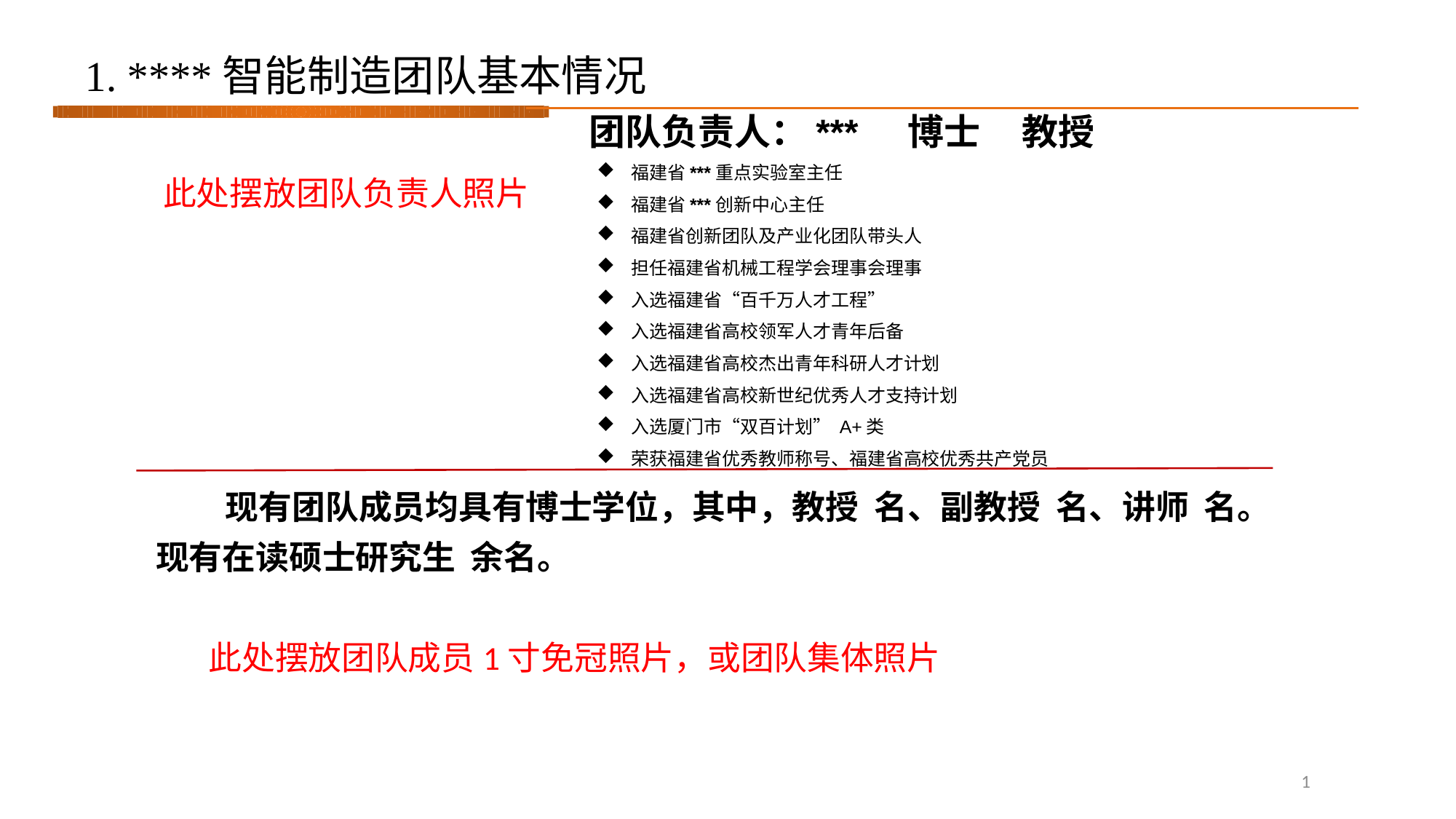

1. ****智能制造团队基本情况
团队负责人：***    博士     教授

福建省***重点实验室主任
福建省***创新中心主任
福建省创新团队及产业化团队带头人
担任福建省机械工程学会理事会理事
入选福建省“百千万人才工程”
入选福建省高校领军人才青年后备
入选福建省高校杰出青年科研人才计划
入选福建省高校新世纪优秀人才支持计划
入选厦门市“双百计划” A+类
荣获福建省优秀教师称号、福建省高校优秀共产党员

       此处摆放团队负责人照片
        现有团队成员均具有博士学位，其中，教授  名、副教授  名、讲师  名。现有在读硕士研究生  余名。
       此处摆放团队成员1寸免冠照片，或团队集体照片
1